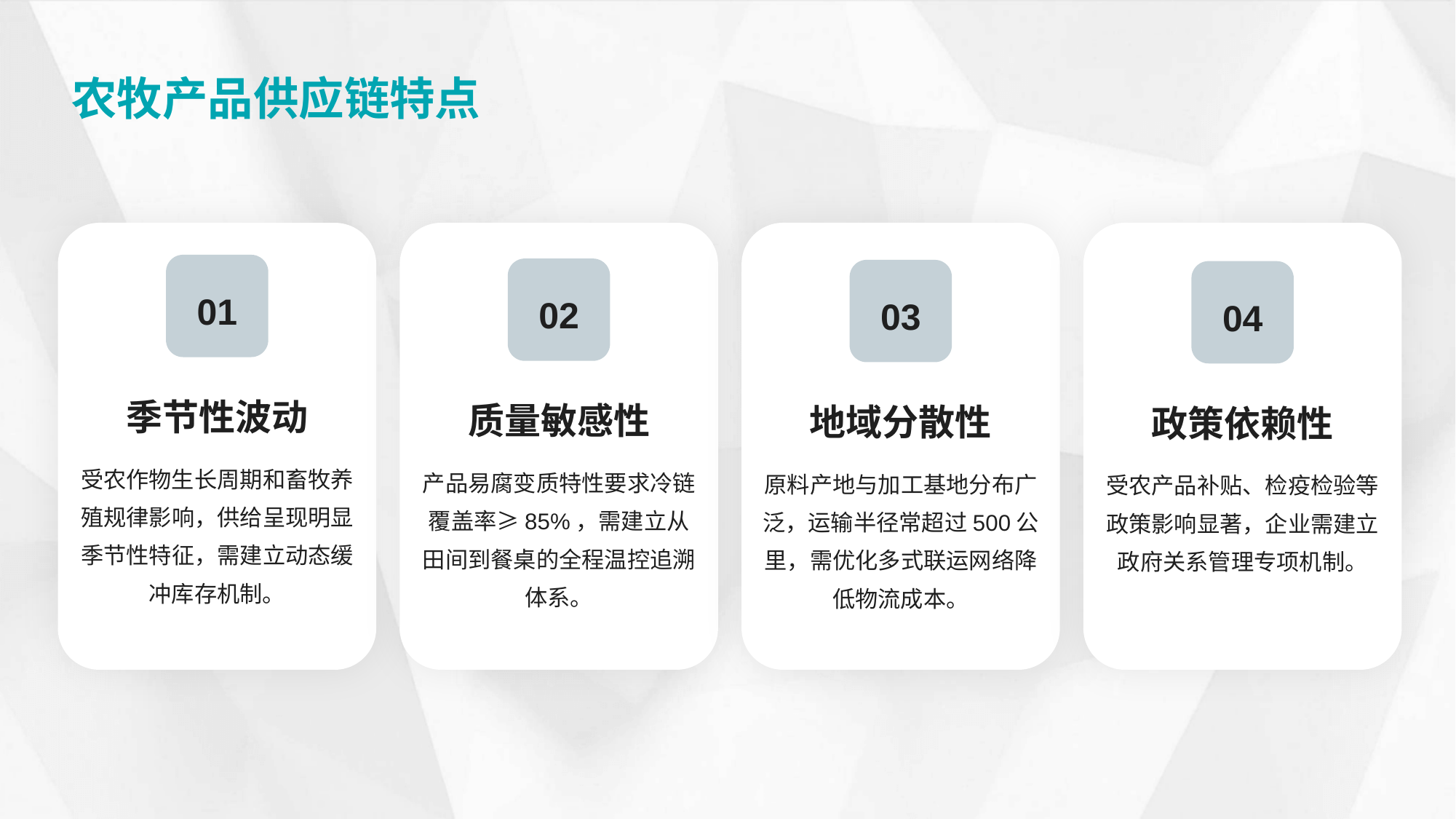

农牧产品供应链特点

01
02
03
04
季节性波动
质量敏感性
地域分散性
政策依赖性
受农作物生长周期和畜牧养殖规律影响，供给呈现明显季节性特征，需建立动态缓冲库存机制。
产品易腐变质特性要求冷链覆盖率≥85%，需建立从田间到餐桌的全程温控追溯体系。
原料产地与加工基地分布广泛，运输半径常超过500公里，需优化多式联运网络降低物流成本。
受农产品补贴、检疫检验等政策影响显著，企业需建立政府关系管理专项机制。